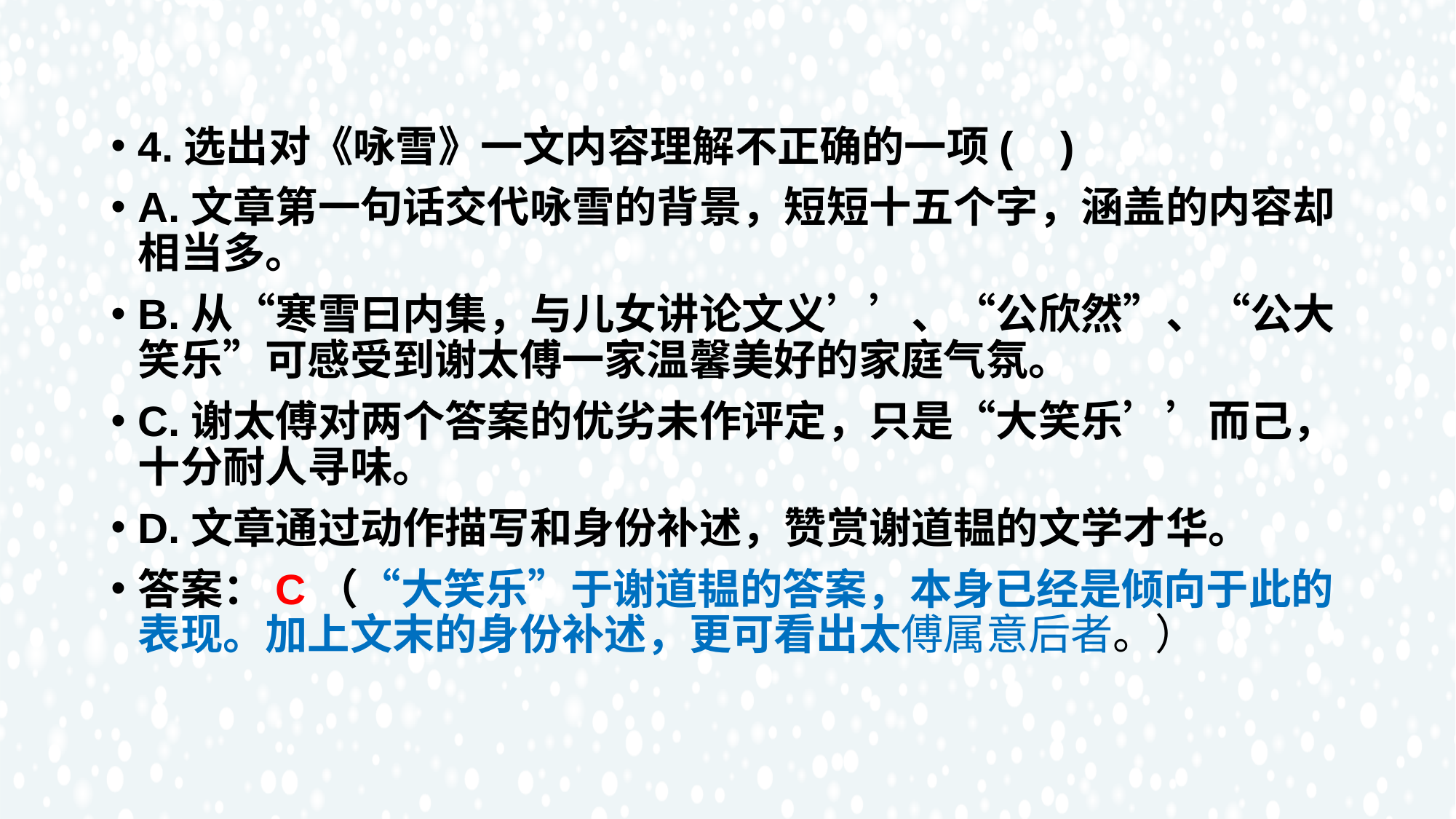

4.选出对《咏雪》一文内容理解不正确的一项(    )
A.文章第一句话交代咏雪的背景，短短十五个字，涵盖的内容却相当多。
B.从“寒雪曰内集，与儿女讲论文义’’、“公欣然”、“公大笑乐”可感受到谢太傅一家温馨美好的家庭气氛。
C.谢太傅对两个答案的优劣未作评定，只是“大笑乐’’而己，十分耐人寻味。
D.文章通过动作描写和身份补述，赞赏谢道韫的文学才华。
答案：C（“大笑乐”于谢道韫的答案，本身已经是倾向于此的表现。加上文末的身份补述，更可看出太傅属意后者。）